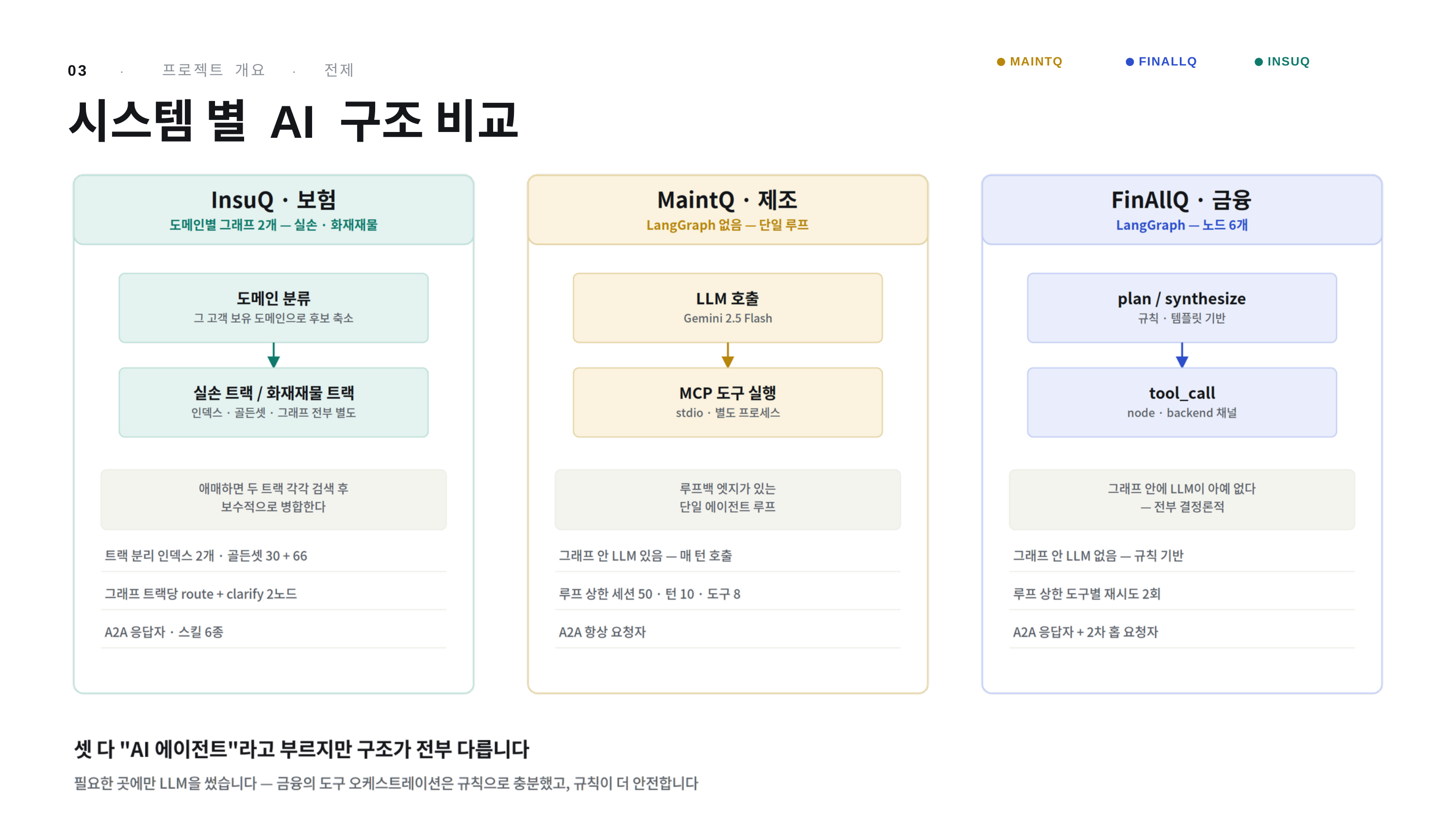

MAINTQ

FINALLQ

INSUQ

03   ·   프로젝트 개요  ·  전제

시스템 별 AI 구조 비교